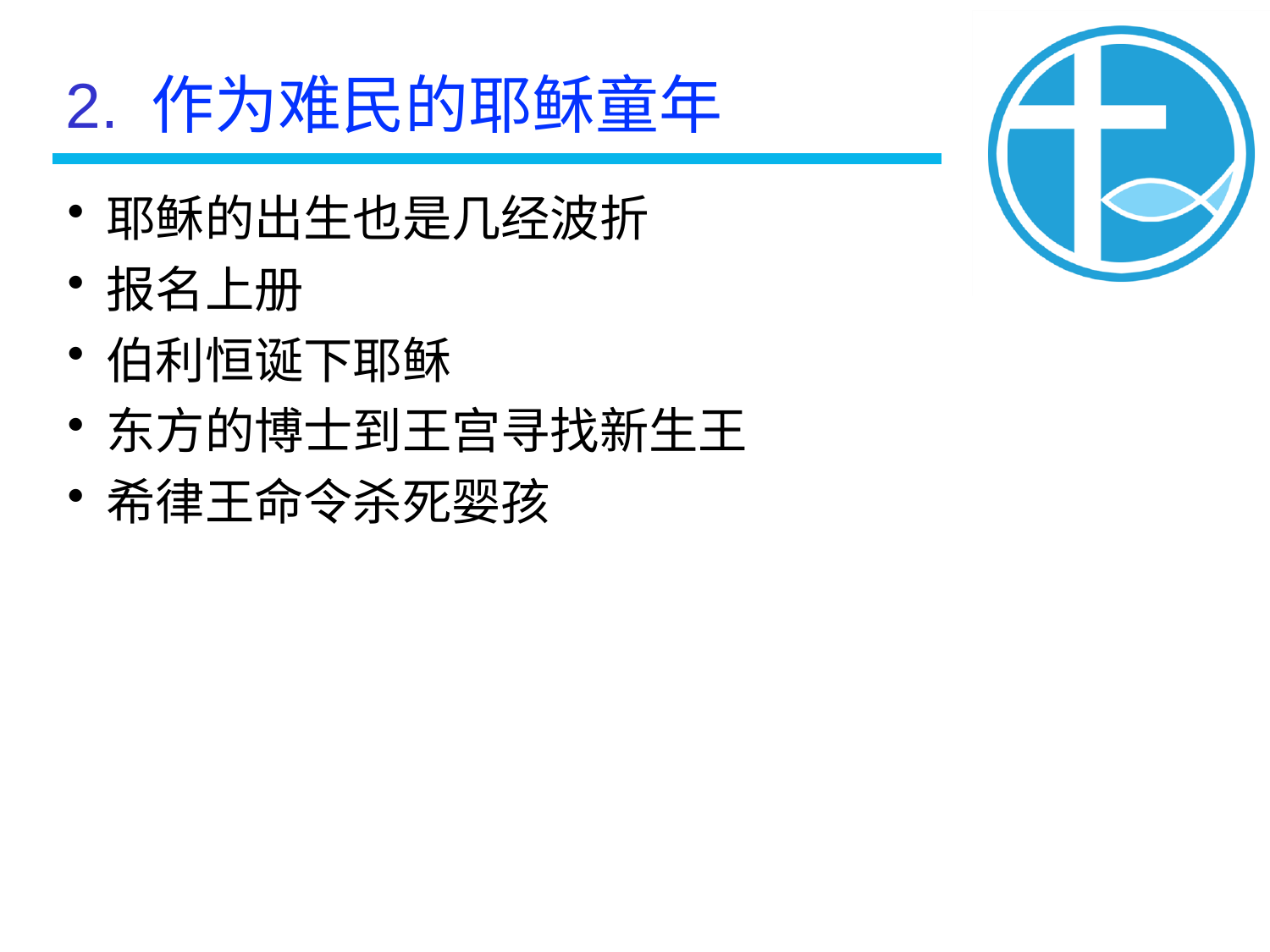

2. 作为难民的耶稣童年
耶稣的出生也是几经波折
报名上册
伯利恒诞下耶稣
东方的博士到王宫寻找新生王
希律王命令杀死婴孩